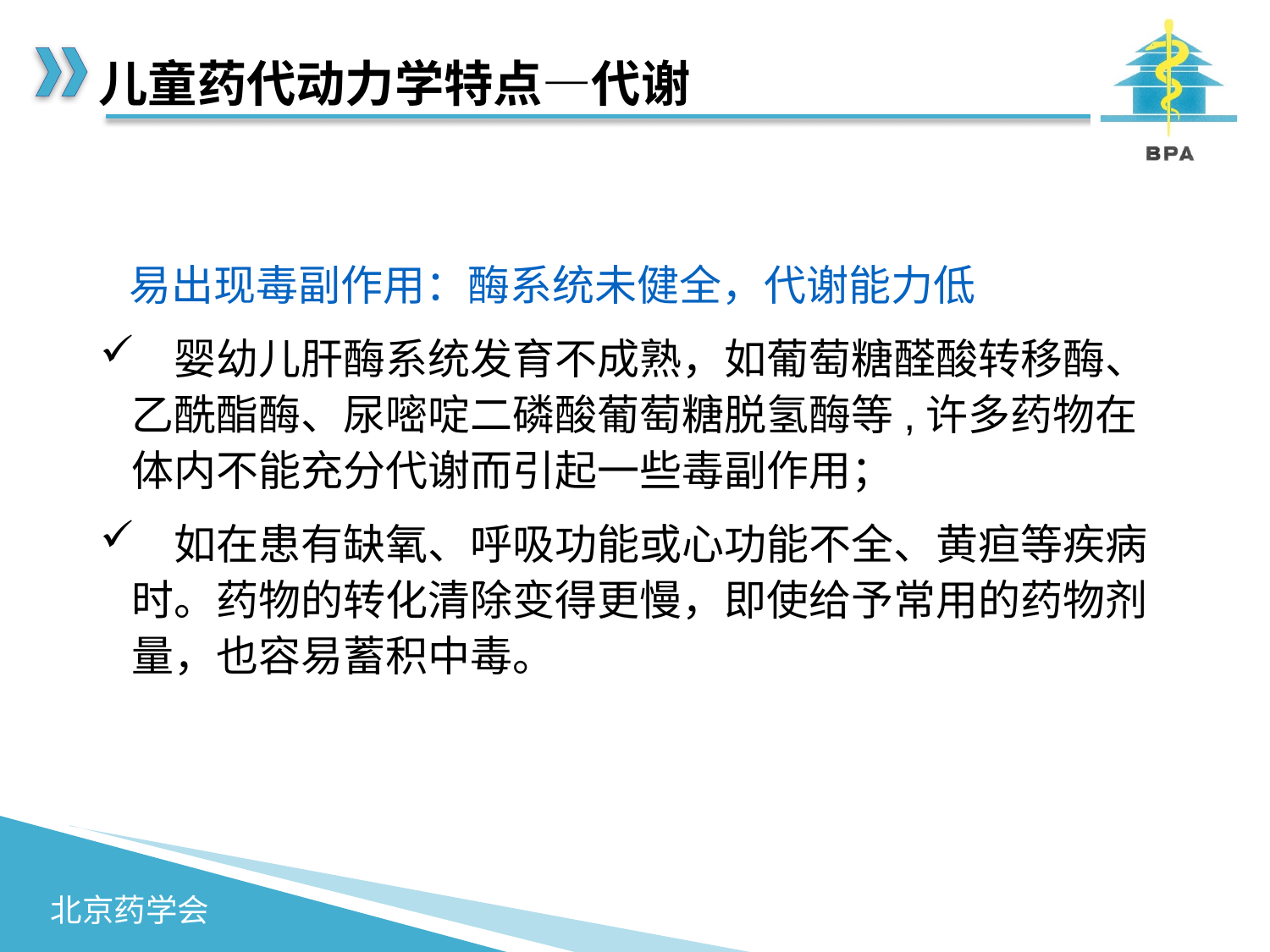

# 儿童药代动力学特点—代谢
  易出现毒副作用：酶系统未健全，代谢能力低
   婴幼儿肝酶系统发育不成熟，如葡萄糖醛酸转移酶、乙酰酯酶、尿嘧啶二磷酸葡萄糖脱氢酶等,许多药物在体内不能充分代谢而引起一些毒副作用；
   如在患有缺氧、呼吸功能或心功能不全、黄疸等疾病时。药物的转化清除变得更慢，即使给予常用的药物剂量，也容易蓄积中毒。